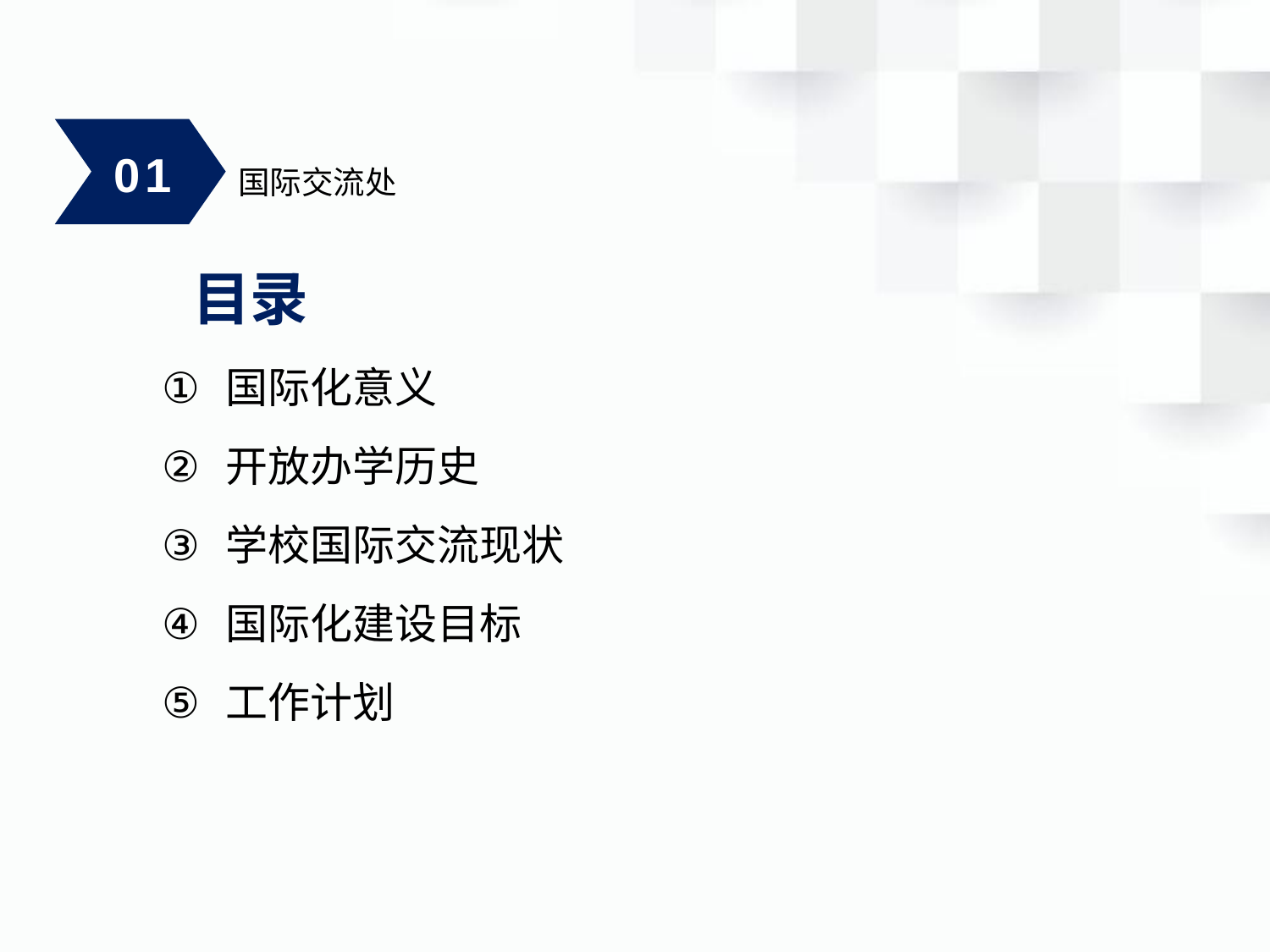

01
国际交流处
目录
国际化意义
开放办学历史
学校国际交流现状
国际化建设目标
工作计划